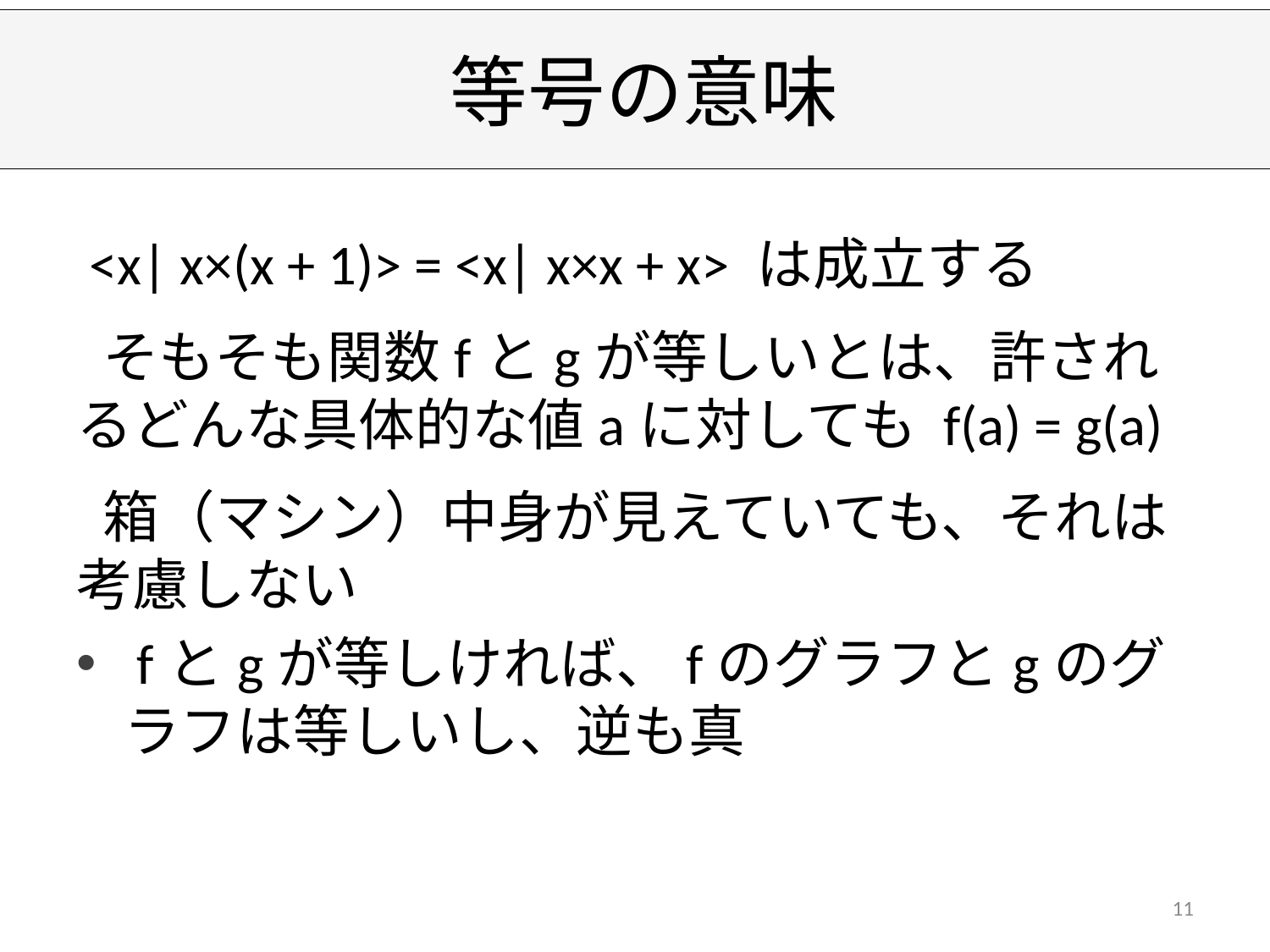

# 等号の意味
 <x| x×(x + 1)> = <x| x×x + x> は成立する
 そもそも関数fとgが等しいとは、許されるどんな具体的な値aに対しても f(a) = g(a)
 箱（マシン）中身が見えていても、それは考慮しない
 fとgが等しければ、fのグラフとgのグラフは等しいし、逆も真
11